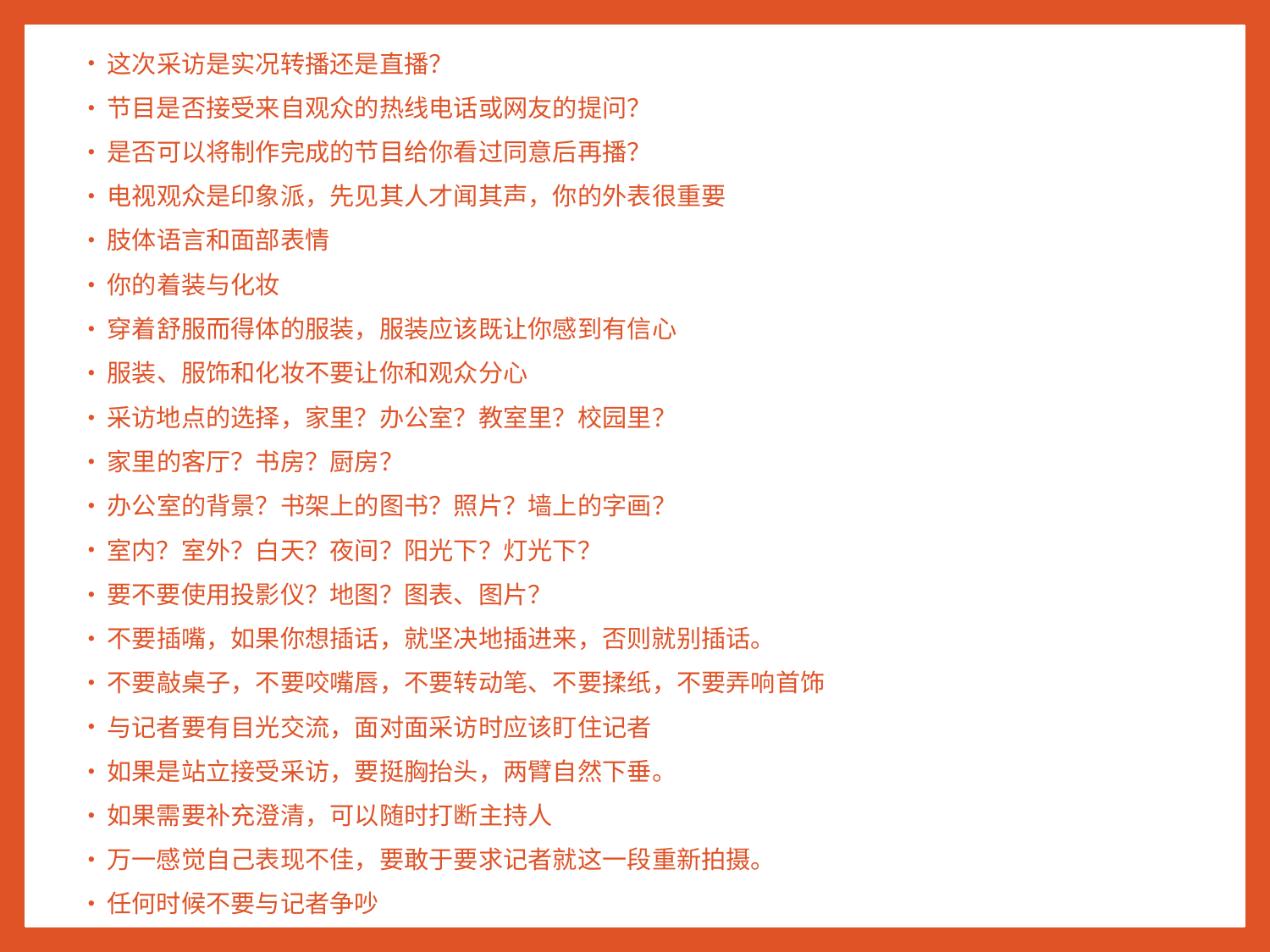

这次采访是实况转播还是直播？
节目是否接受来自观众的热线电话或网友的提问？
是否可以将制作完成的节目给你看过同意后再播？
电视观众是印象派，先见其人才闻其声，你的外表很重要
肢体语言和面部表情
你的着装与化妆
穿着舒服而得体的服装，服装应该既让你感到有信心
服装、服饰和化妆不要让你和观众分心
采访地点的选择，家里？办公室？教室里？校园里？
家里的客厅？书房？厨房？
办公室的背景？书架上的图书？照片？墙上的字画？
室内？室外？白天？夜间？阳光下？灯光下？
要不要使用投影仪？地图？图表、图片？
不要插嘴，如果你想插话，就坚决地插进来，否则就别插话。
不要敲桌子，不要咬嘴唇，不要转动笔、不要揉纸，不要弄响首饰
与记者要有目光交流，面对面采访时应该盯住记者
如果是站立接受采访，要挺胸抬头，两臂自然下垂。
如果需要补充澄清，可以随时打断主持人
万一感觉自己表现不佳，要敢于要求记者就这一段重新拍摄。
任何时候不要与记者争吵